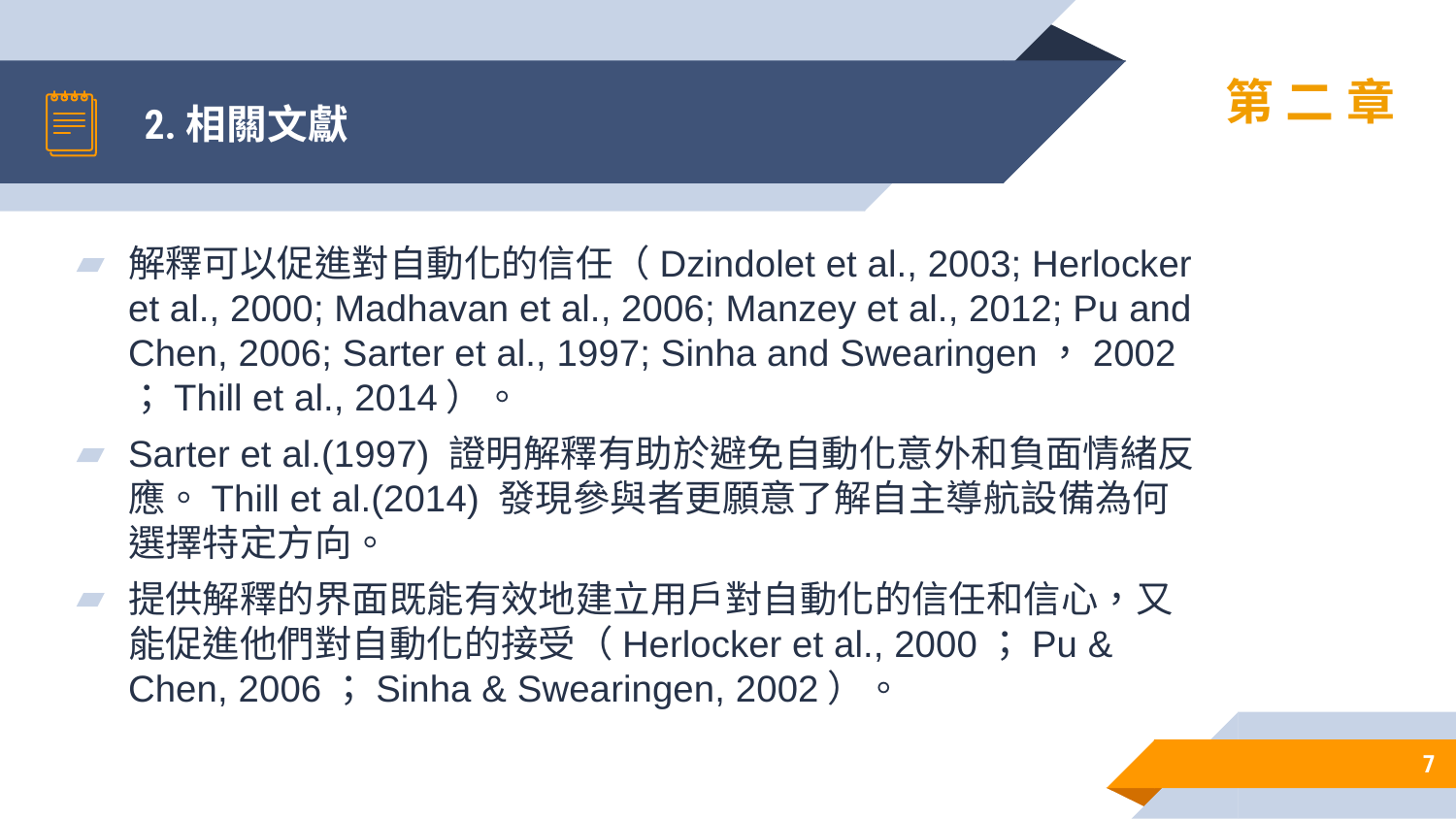

# 2.相關文獻
第二章

解釋可以促進對自動化的信任（Dzindolet et al., 2003; Herlocker et al., 2000; Madhavan et al., 2006; Manzey et al., 2012; Pu and Chen, 2006; Sarter et al., 1997; Sinha and Swearingen，2002 ；Thill et al., 2014）。
Sarter et al.(1997) 證明解釋有助於避免自動化意外和負面情緒反應。Thill et al.(2014) 發現參與者更願意了解自主導航設備為何選擇特定方向。
提供解釋的界面既能有效地建立用戶對自動化的信任和信心，又能促進他們對自動化的接受（Herlocker et al., 2000；Pu & Chen, 2006；Sinha & Swearingen, 2002）。

7